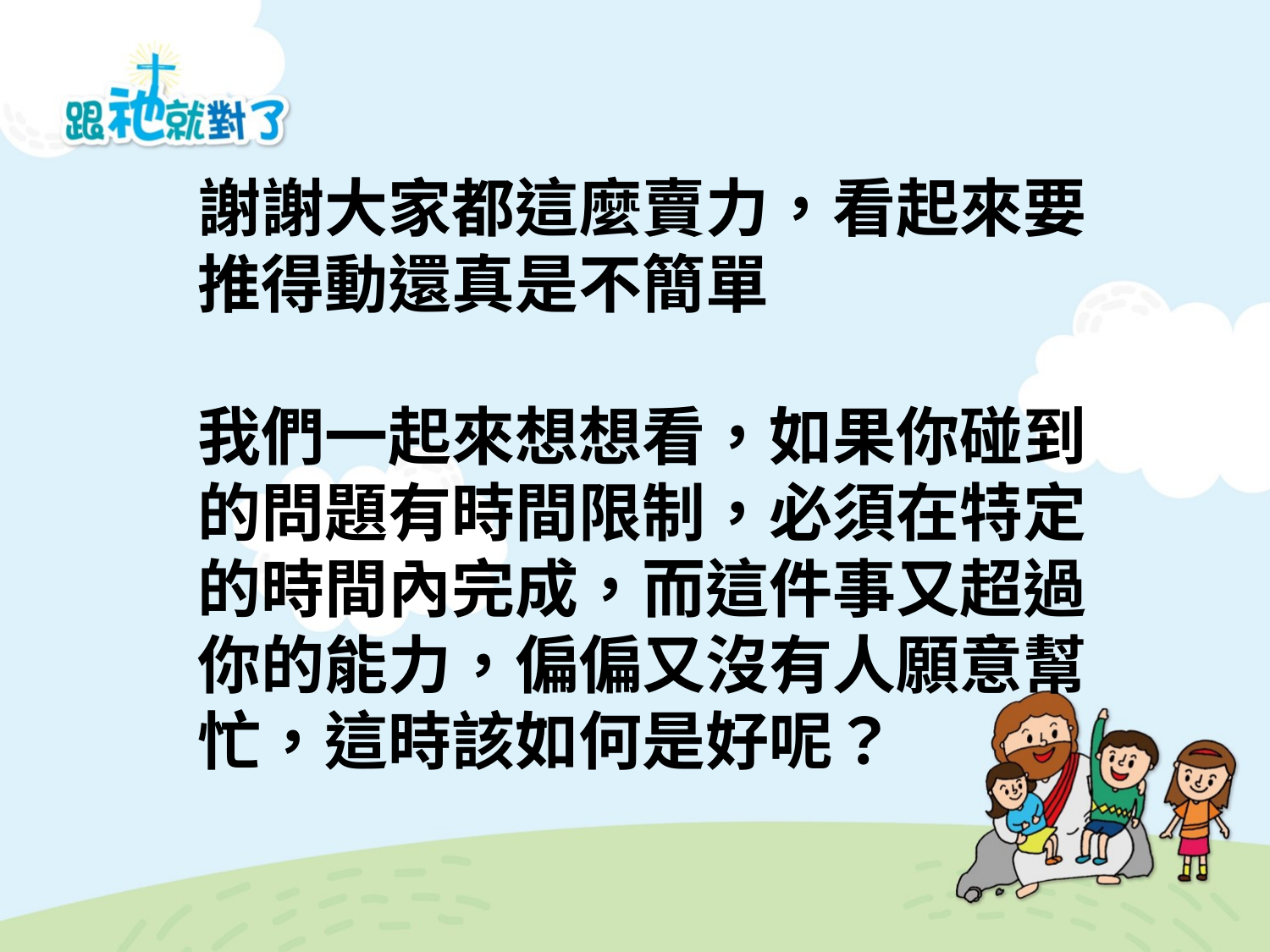

謝謝大家都這麼賣力，看起來要推得動還真是不簡單

我們一起來想想看，如果你碰到的問題有時間限制，必須在特定的時間內完成，而這件事又超過你的能力，偏偏又沒有人願意幫忙，這時該如何是好呢？